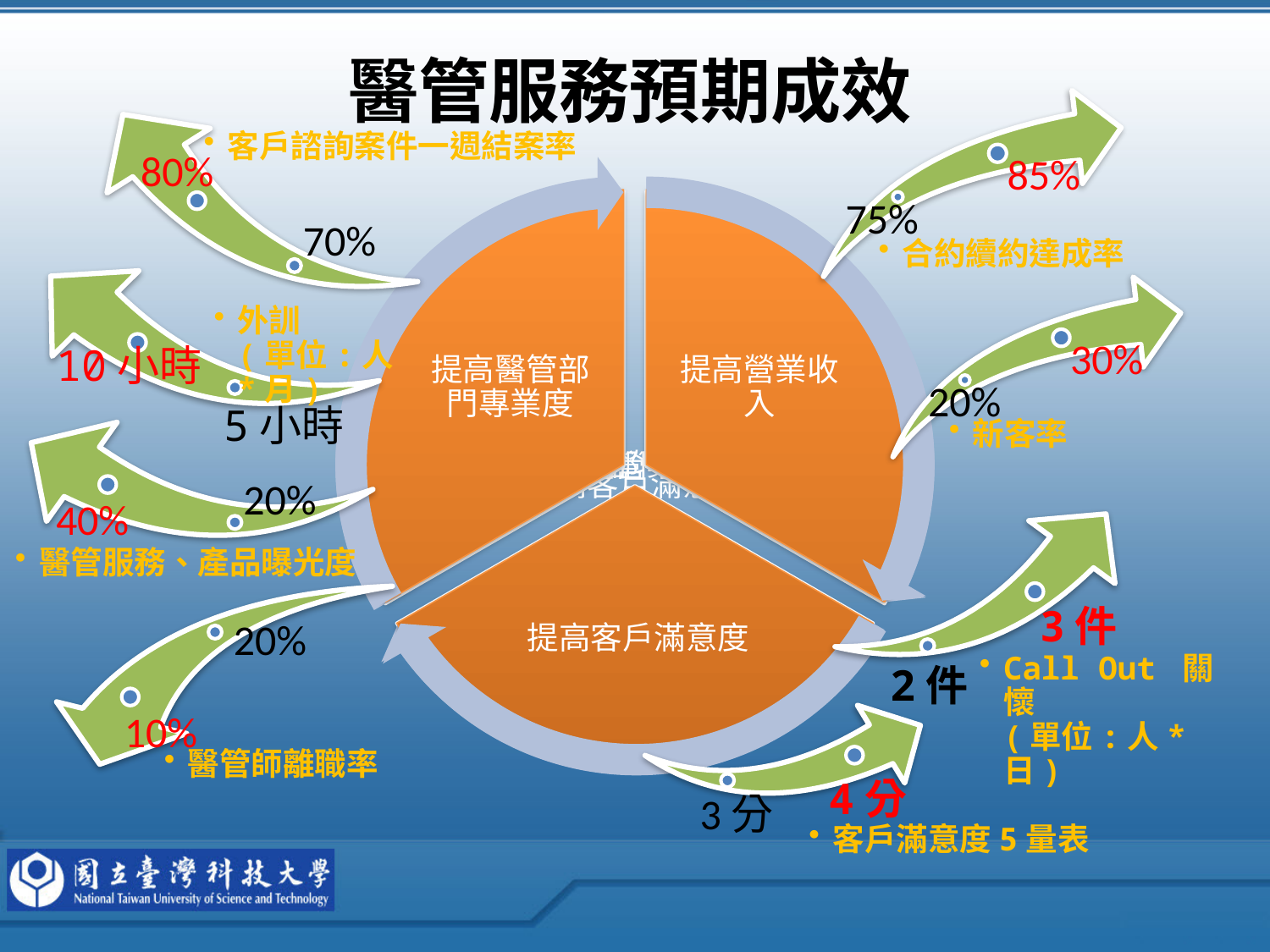

# 醫管服務預期成效
75%
85%

合約續約達成率

客戶諮詢案件一週結案率

80%

70%

提高營業收入
提高客戶滿意度
提高醫管部門專業度

提高醫管部門專業度

提高營業收入

提高客戶滿意度

外訓
(單位:人*月)

10小時

5小時
20%
30%

新客率

20%

40%

醫管服務、產品曝光度

3件

2件

Call Out 關懷
(單位:人*日)

20%

10%

醫管師離職率

4分

3分

客戶滿意度5量表